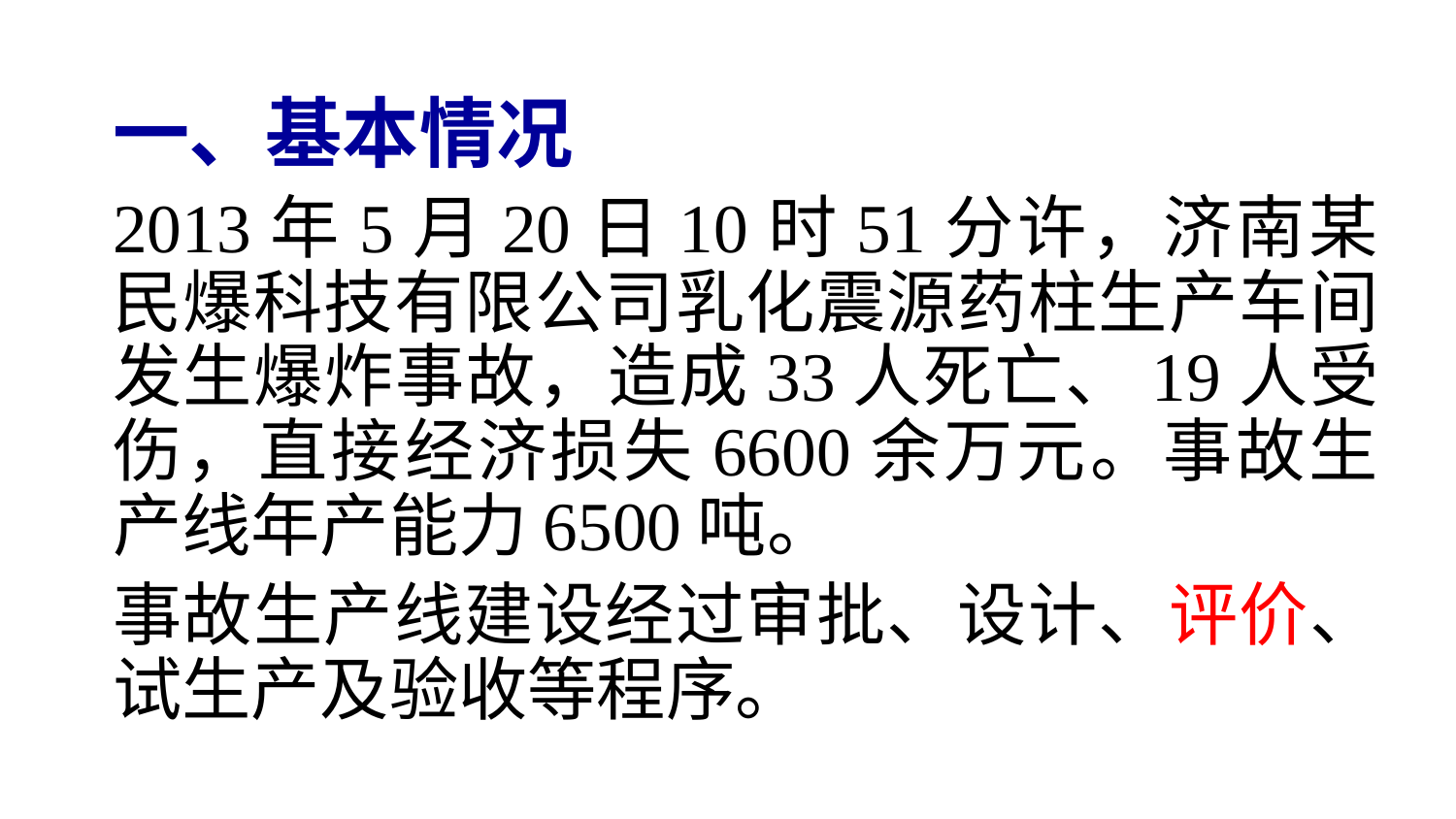

一、基本情况
2013年5月20日10时51分许，济南某民爆科技有限公司乳化震源药柱生产车间发生爆炸事故，造成33人死亡、19人受伤，直接经济损失6600余万元。事故生产线年产能力6500吨。
事故生产线建设经过审批、设计、评价、试生产及验收等程序。